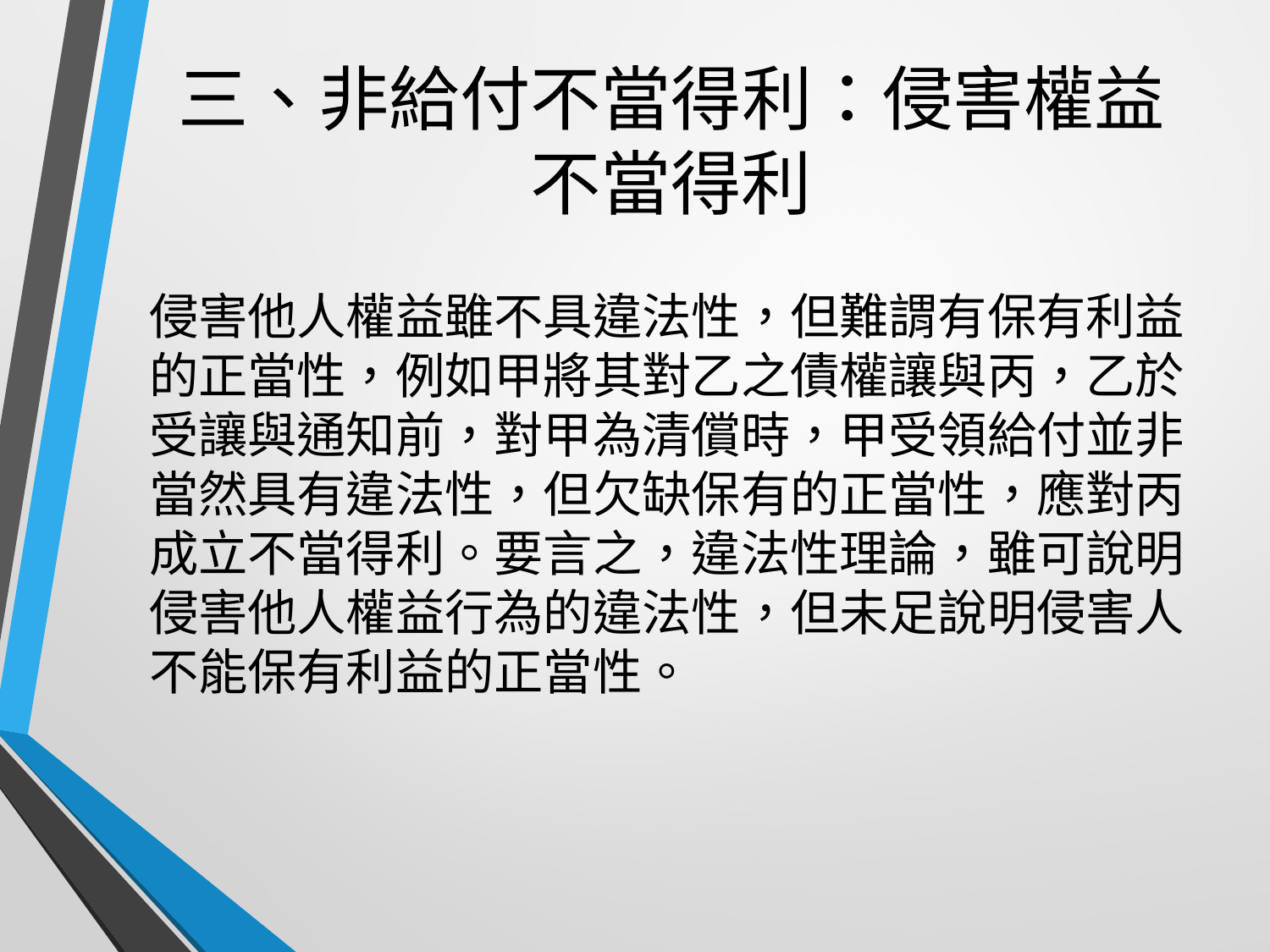

# 三、非給付不當得利：侵害權益不當得利
侵害他人權益雖不具違法性，但難謂有保有利益的正當性，例如甲將其對乙之債權讓與丙，乙於受讓與通知前，對甲為清償時，甲受領給付並非當然具有違法性，但欠缺保有的正當性，應對丙成立不當得利。要言之，違法性理論，雖可說明侵害他人權益行為的違法性，但未足說明侵害人不能保有利益的正當性。